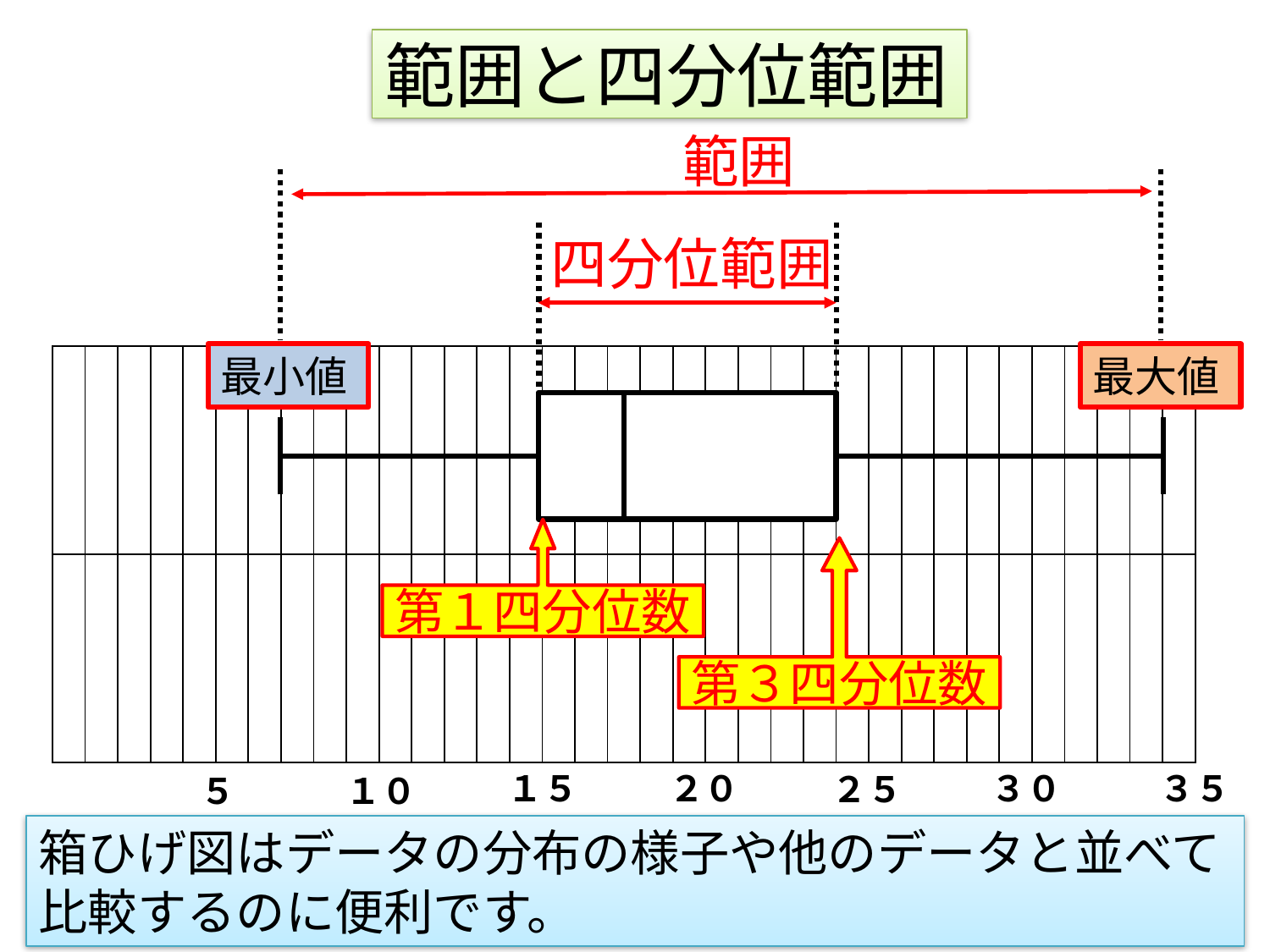

範囲と四分位範囲
範囲
# 四分位範囲
最小値
最大値
|  |  |  |  |  |  |  |  |  |  |  |  |  |  |  |  |  |  |  |  |  |  |  |  |  |  |  |  |  |  |  |  |  |  |  |
| --- | --- | --- | --- | --- | --- | --- | --- | --- | --- | --- | --- | --- | --- | --- | --- | --- | --- | --- | --- | --- | --- | --- | --- | --- | --- | --- | --- | --- | --- | --- | --- | --- | --- | --- |
|  |  |  |  |  |  |  |  |  |  |  |  |  |  |  |  |  |  |  |  |  |  |  |  |  |  |  |  |  |  |  |  |  |  |  |

第１四分位数
第３四分位数
２０
３０
３５
１５
２５
１０
５
箱ひげ図はデータの分布の様子や他のデータと並べて比較するのに便利です。